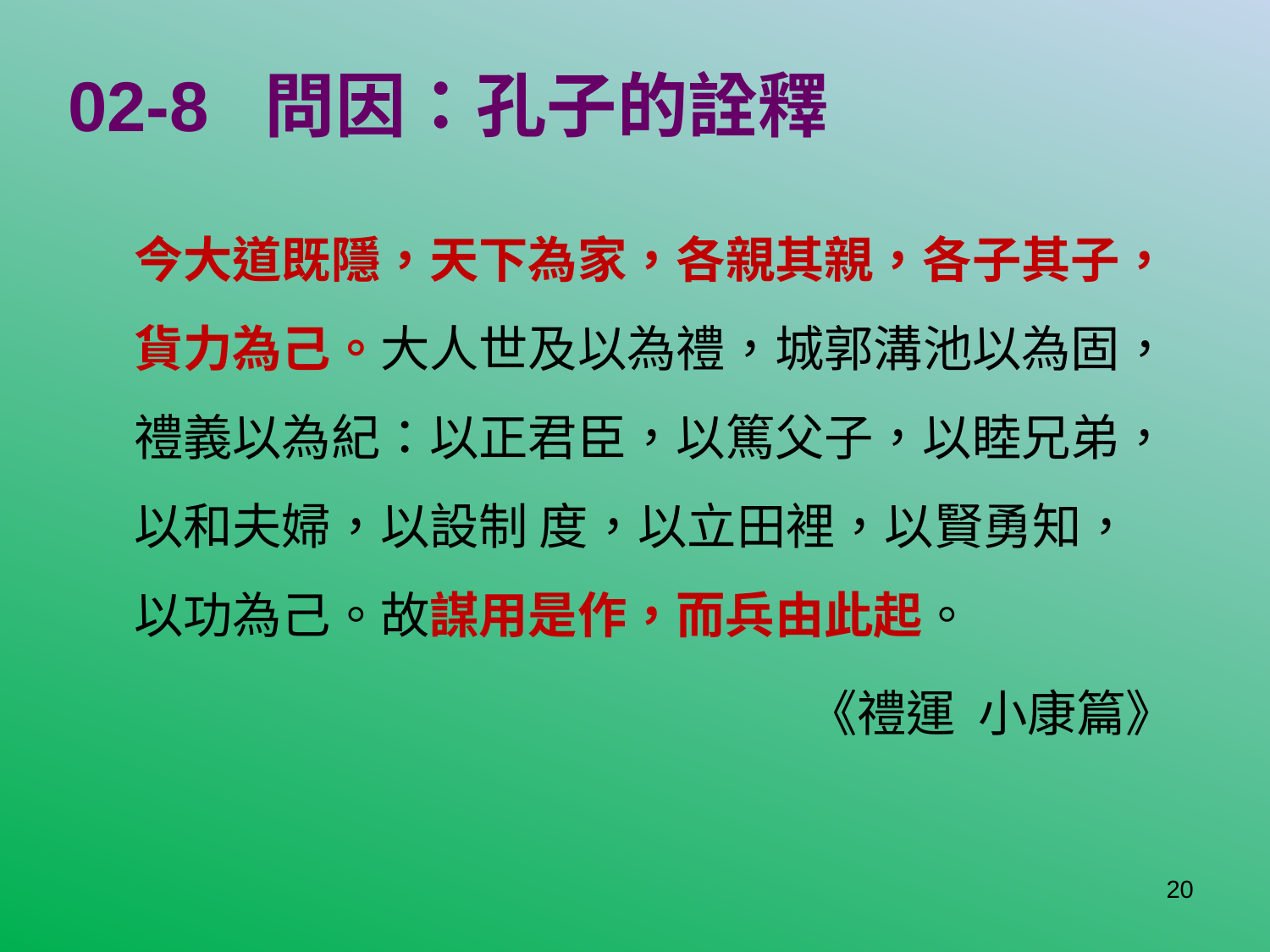

# 02-8  問因：孔子的詮釋
今大道既隱，天下為家，各親其親，各子其子，貨力為己。大人世及以為禮，城郭溝池以為固，禮義以為紀：以正君臣，以篤父子，以睦兄弟，以和夫婦，以設制 度，以立田裡，以賢勇知，以功為己。故謀用是作，而兵由此起。
《禮運  小康篇》

20